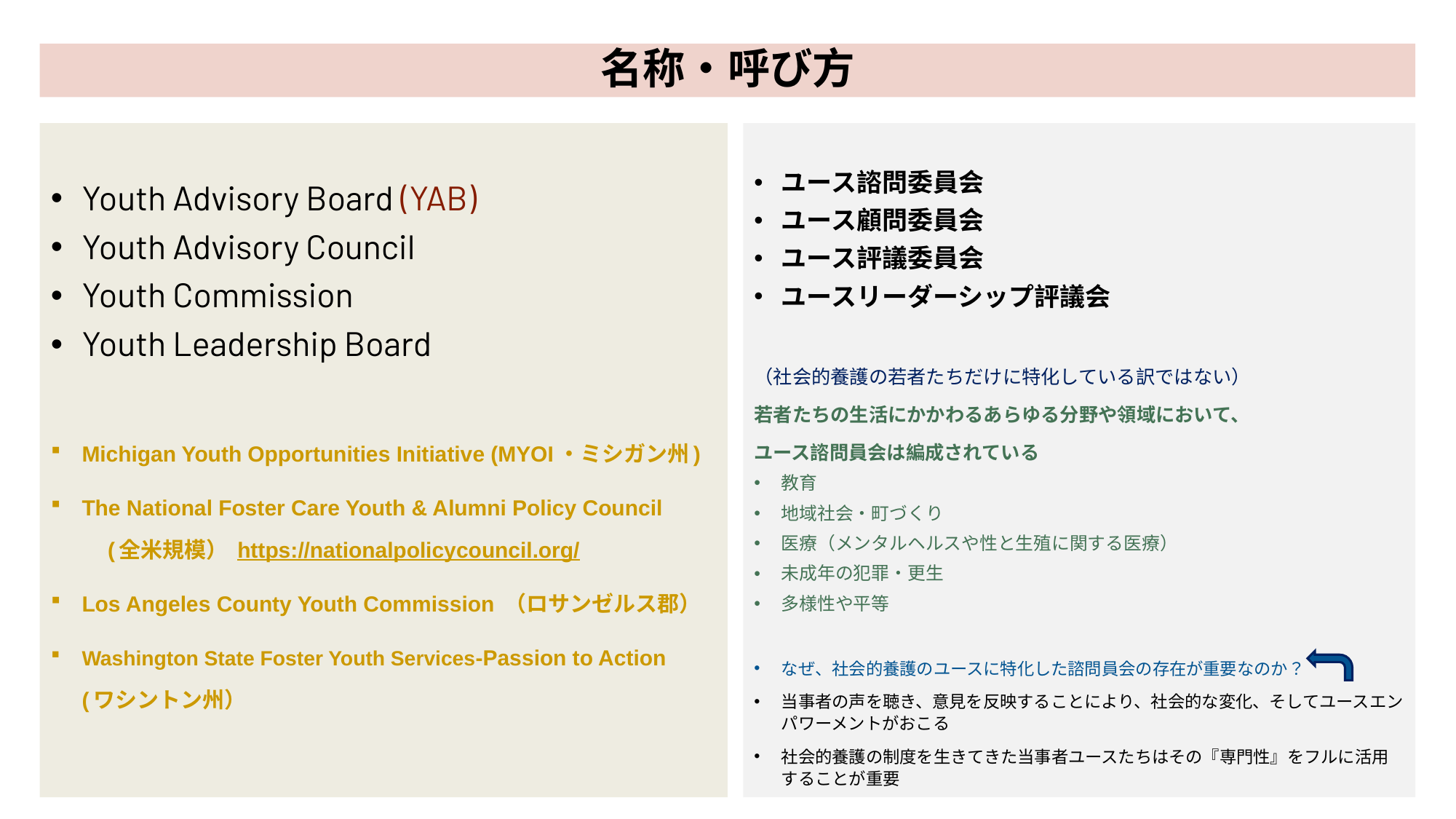

# 名称・呼び方

Youth Advisory Board (YAB)
Youth Advisory Council
Youth Commission
Youth Leadership Board

Michigan Youth Opportunities Initiative (MYOI・ミシガン州)
The National Foster Care Youth & Alumni Policy Council 　　(全米規模） https://nationalpolicycouncil.org/
Los Angeles County Youth Commission （ロサンゼルス郡）
Washington State Foster Youth Services-Passion to Action　　 (ワシントン州）

ユース諮問委員会
ユース顧問委員会
ユース評議委員会
ユースリーダーシップ評議会

（社会的養護の若者たちだけに特化している訳ではない）
若者たちの生活にかかわるあらゆる分野や領域において、
ユース諮問員会は編成されている
教育
地域社会・町づくり
医療（メンタルヘルスや性と生殖に関する医療）
未成年の犯罪・更生
多様性や平等

なぜ、社会的養護のユースに特化した諮問員会の存在が重要なのか？
当事者の声を聴き、意見を反映することにより、社会的な変化、そしてユースエンパワーメントがおこる
社会的養護の制度を生きてきた当事者ユースたちはその『専門性』をフルに活用することが重要